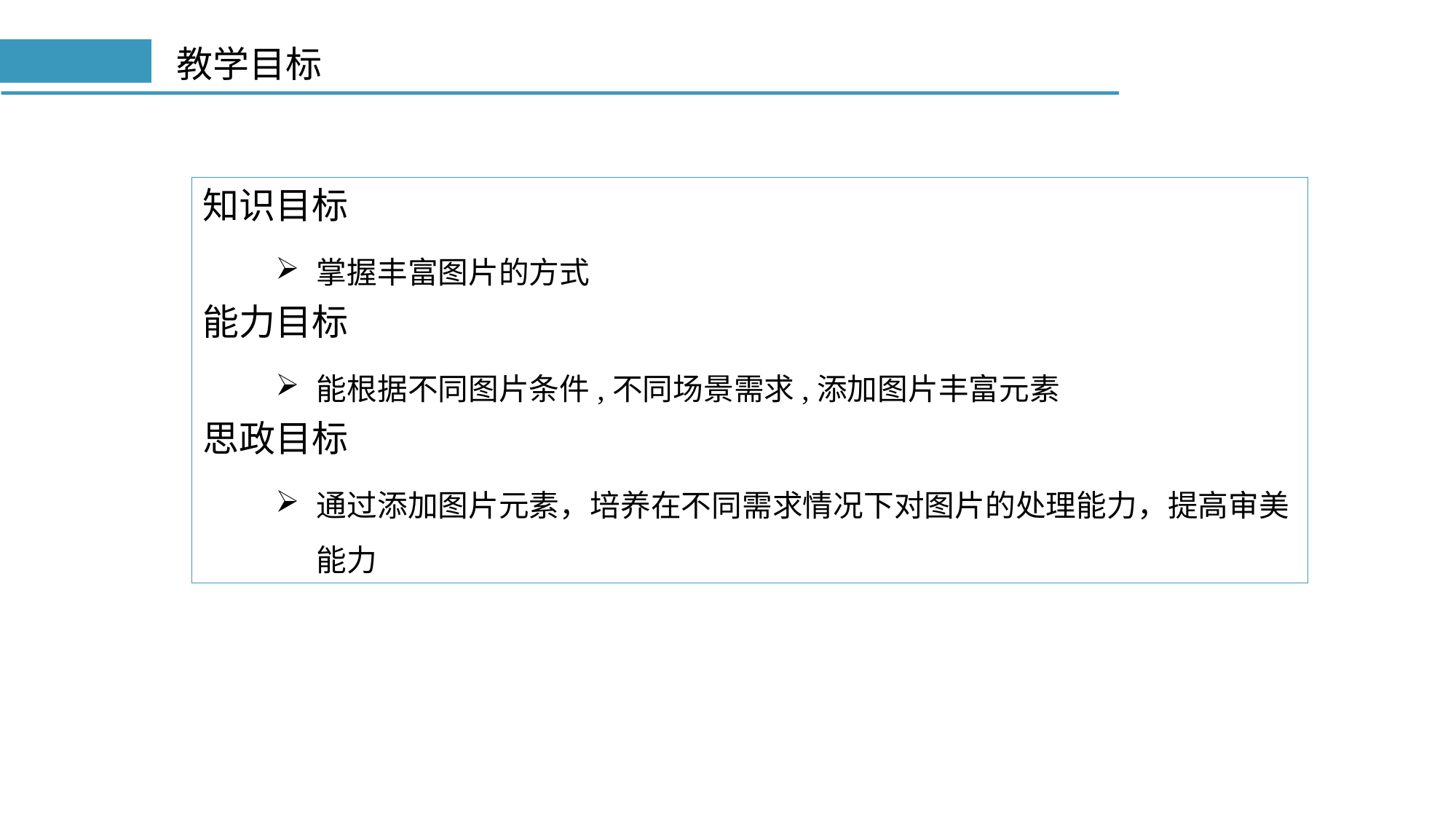

# 教学目标
知识目标
掌握丰富图片的方式
能力目标
能根据不同图片条件,不同场景需求,添加图片丰富元素
思政目标
通过添加图片元素，培养在不同需求情况下对图片的处理能力，提高审美能力